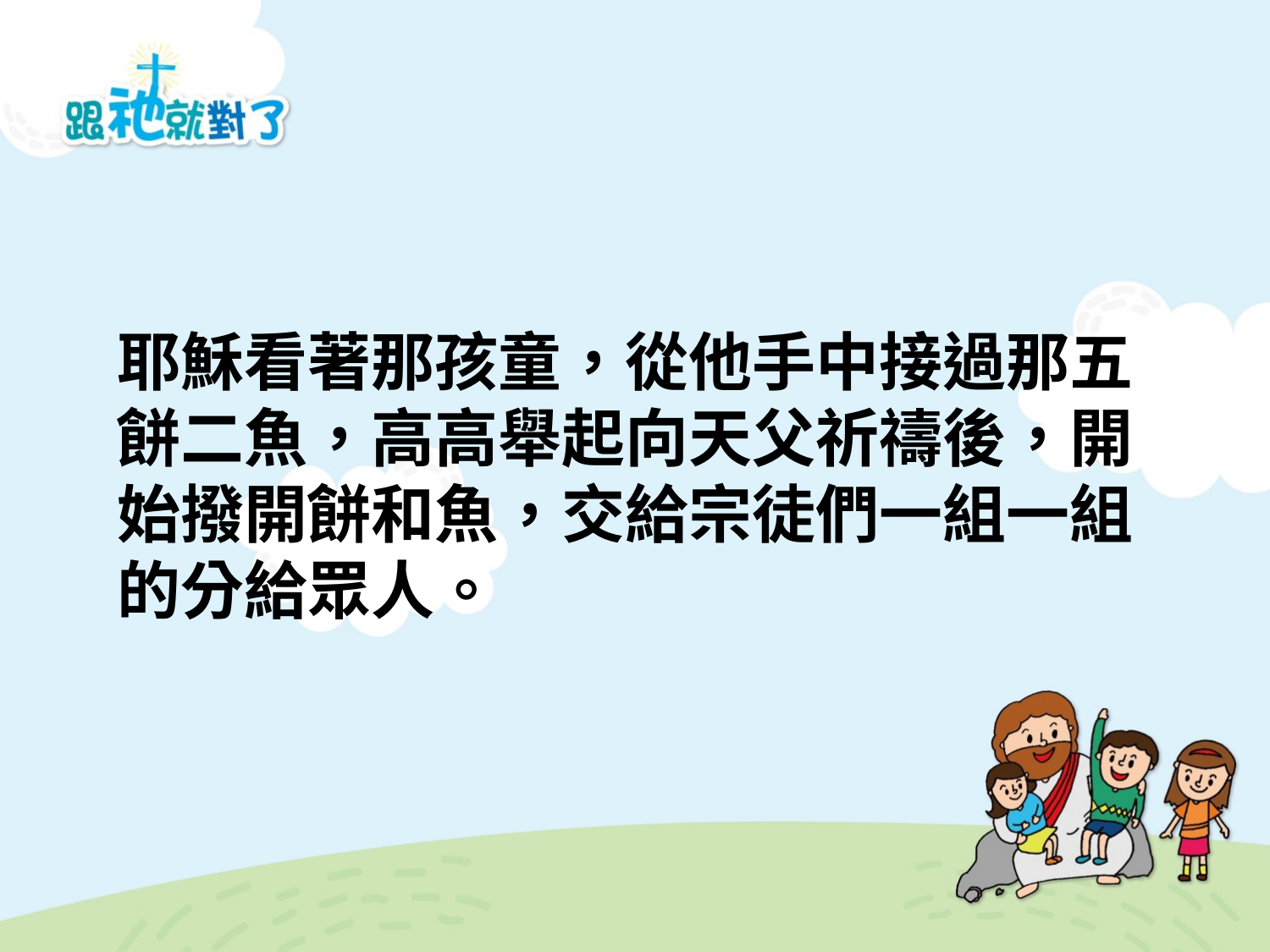

耶穌看著那孩童，從他手中接過那五餅二魚，高高舉起向天父祈禱後，開始撥開餅和魚，交給宗徒們一組一組的分給眾人。